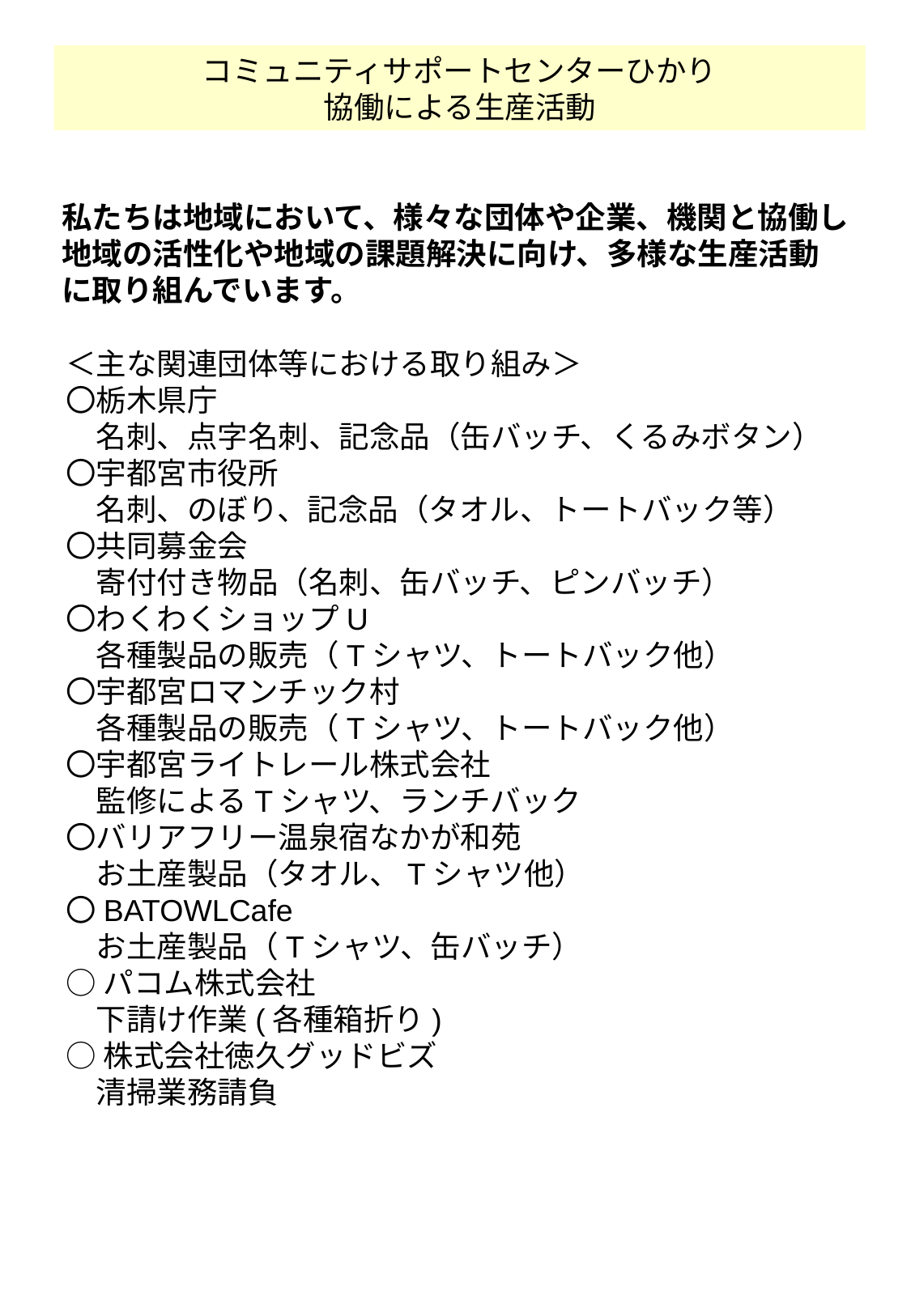

コミュニティサポートセンターひかり
協働による生産活動
私たちは地域において、様々な団体や企業、機関と協働し地域の活性化や地域の課題解決に向け、多様な生産活動に取り組んでいます。
＜主な関連団体等における取り組み＞
〇栃木県庁
　名刺、点字名刺、記念品（缶バッチ、くるみボタン）
〇宇都宮市役所
　名刺、のぼり、記念品（タオル、トートバック等）
〇共同募金会
　寄付付き物品（名刺、缶バッチ、ピンバッチ）
〇わくわくショップU
　各種製品の販売（Tシャツ、トートバック他）
〇宇都宮ロマンチック村
　各種製品の販売（Tシャツ、トートバック他）
〇宇都宮ライトレール株式会社
　監修によるTシャツ、ランチバック
〇バリアフリー温泉宿なかが和苑
　お土産製品（タオル、Tシャツ他）
〇BATOWLCafe
　お土産製品（Tシャツ、缶バッチ）
○パコム株式会社
　下請け作業(各種箱折り)
○株式会社徳久グッドビズ
　清掃業務請負